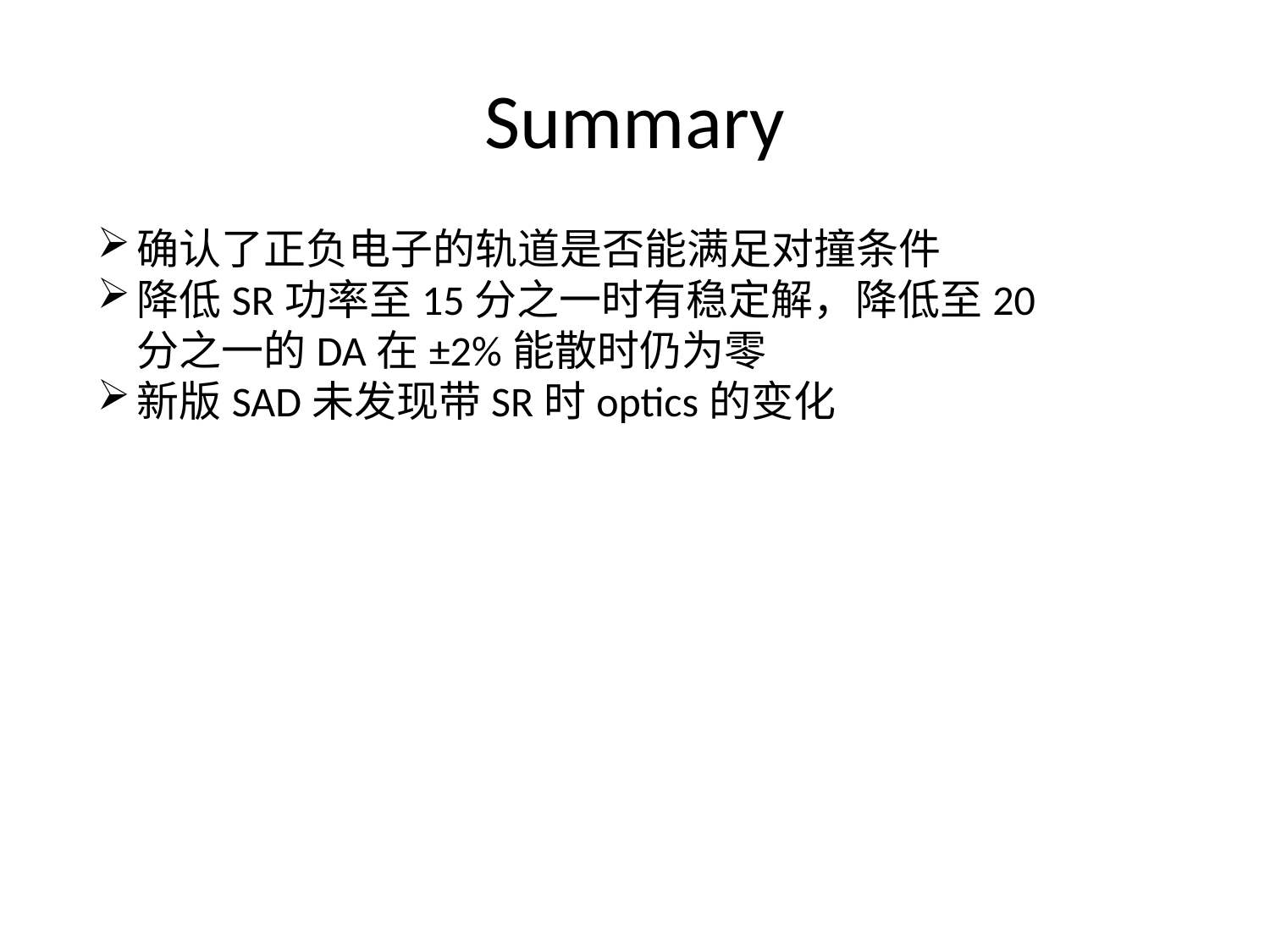

# Summary
确认了正负电子的轨道是否能满足对撞条件
降低SR功率至15分之一时有稳定解，降低至20分之一的DA在±2%能散时仍为零
新版SAD未发现带SR时optics的变化